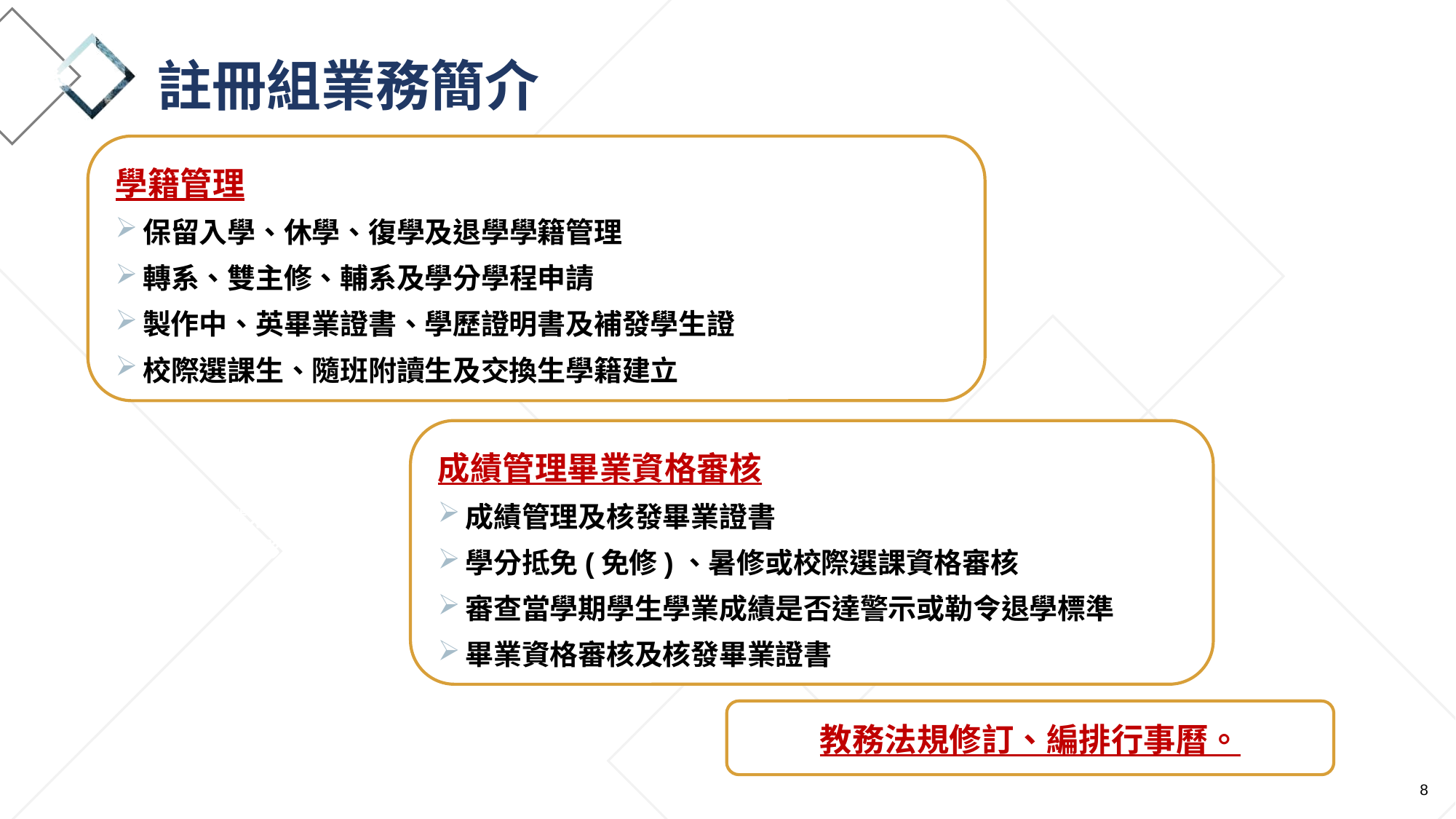

註冊組業務簡介
學籍管理
保留入學、休學、復學及退學學籍管理
轉系、雙主修、輔系及學分學程申請
製作中、英畢業證書、學歷證明書及補發學生證
校際選課生、隨班附讀生及交換生學籍建立

學系學伴與新生
交流時間
成績管理畢業資格審核
成績管理及核發畢業證書
學分抵免(免修)、暑修或校際選課資格審核
審查當學期學生學業成績是否達警示或勒令退學標準
畢業資格審核及核發畢業證書

109特殊選才
新生與師長合影
教務法規修訂、編排行事曆。
8